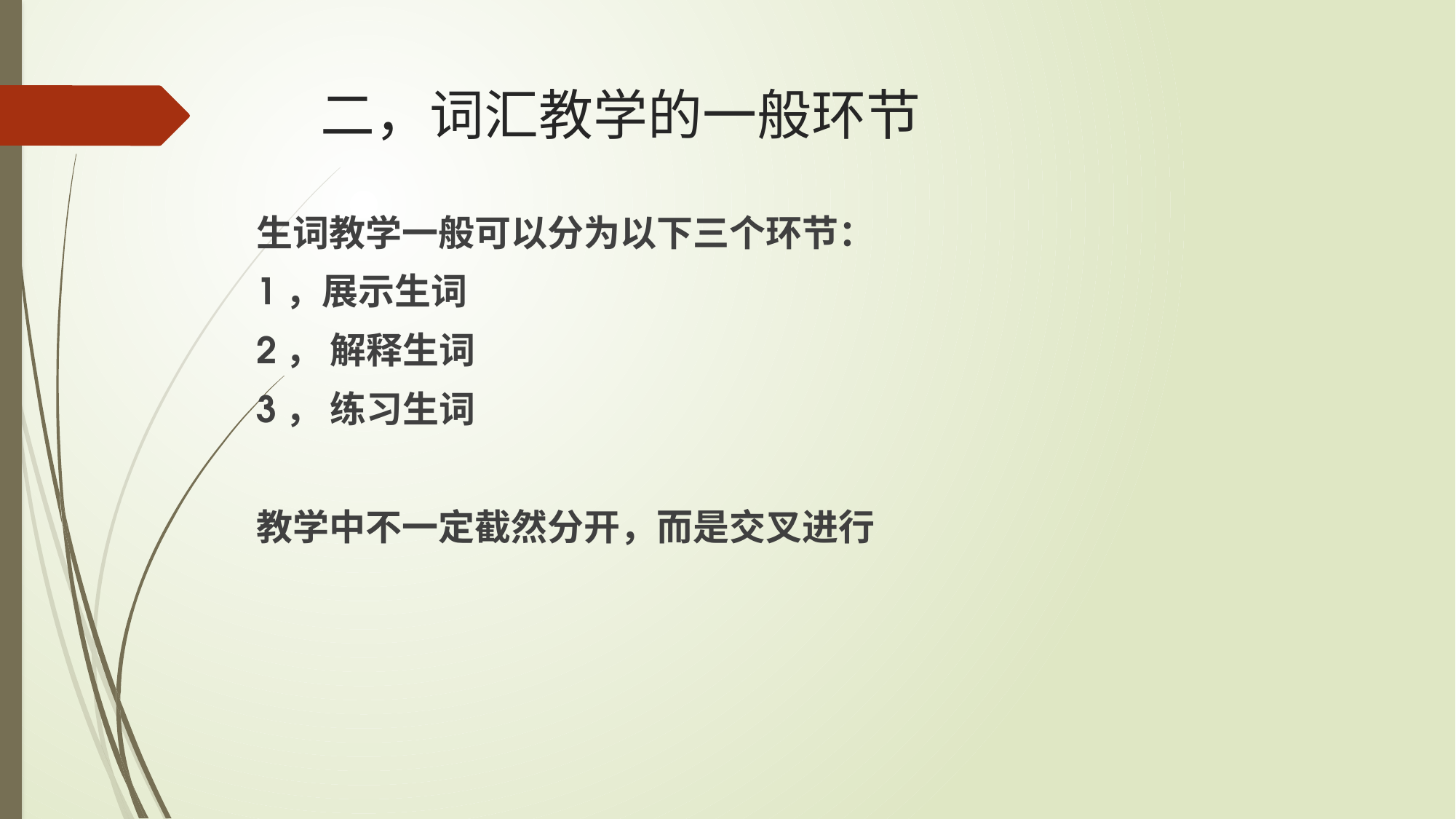

# 二，词汇教学的一般环节
生词教学一般可以分为以下三个环节：
1，展示生词
2， 解释生词
3， 练习生词

教学中不一定截然分开，而是交叉进行